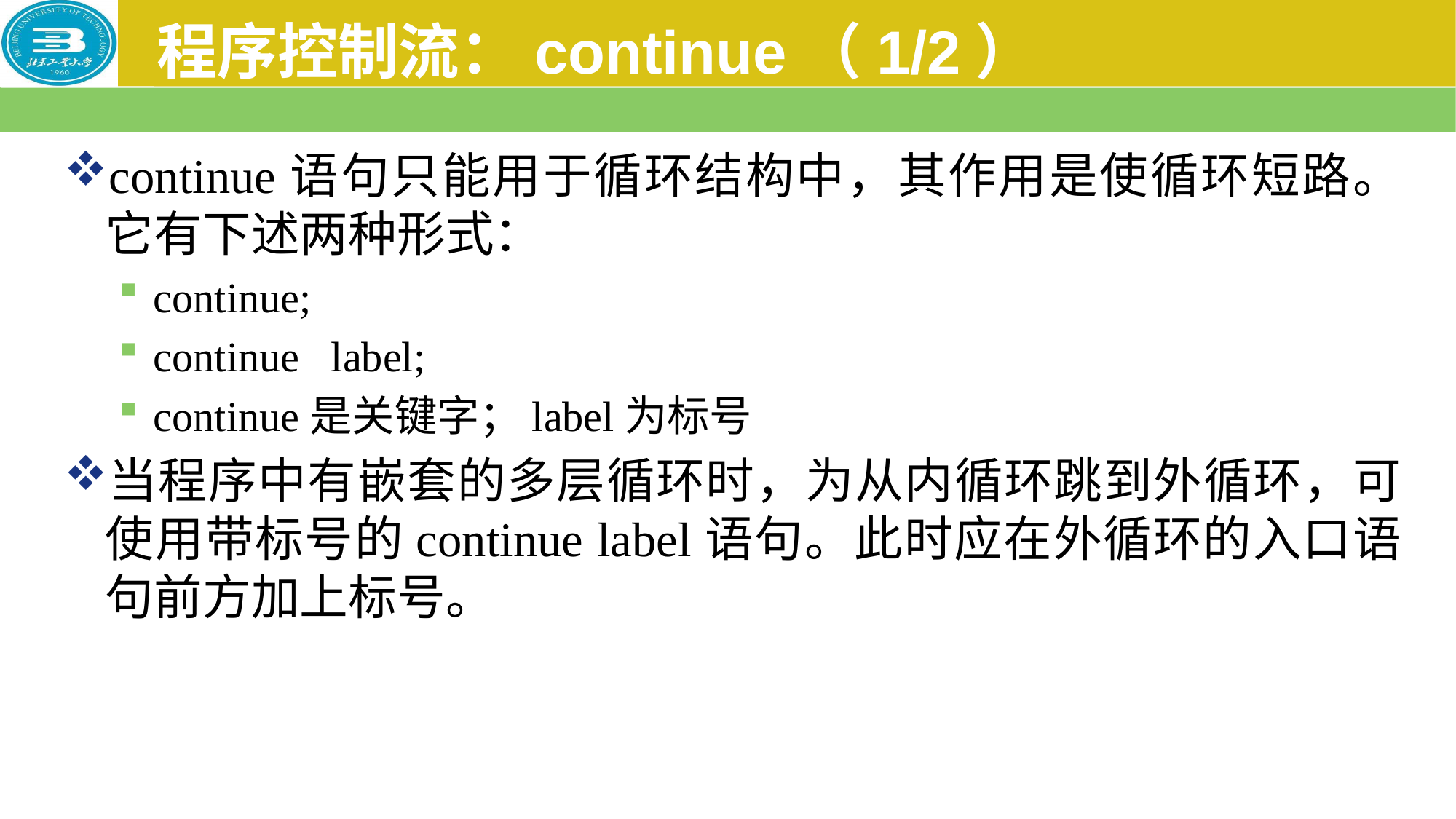

# 程序控制流：continue（1/2）
continue语句只能用于循环结构中，其作用是使循环短路。它有下述两种形式：
continue;
continue   label;
continue是关键字；label为标号
当程序中有嵌套的多层循环时，为从内循环跳到外循环，可使用带标号的continue label语句。此时应在外循环的入口语句前方加上标号。